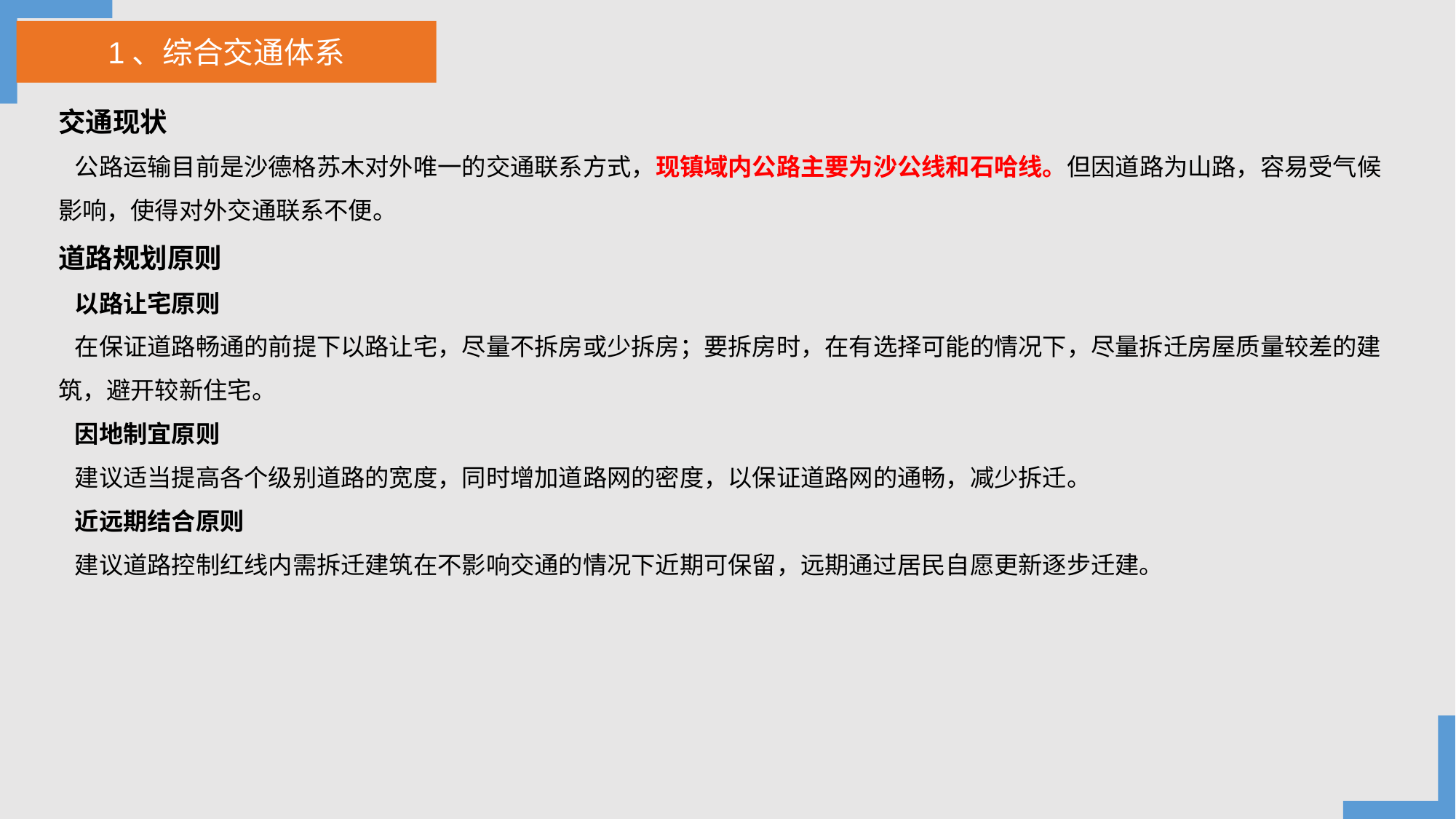

1、综合交通体系
交通现状
  公路运输目前是沙德格苏木对外唯一的交通联系方式，现镇域内公路主要为沙公线和石哈线。但因道路为山路，容易受气候影响，使得对外交通联系不便。
道路规划原则
  以路让宅原则
  在保证道路畅通的前提下以路让宅，尽量不拆房或少拆房；要拆房时，在有选择可能的情况下，尽量拆迁房屋质量较差的建筑，避开较新住宅。
  因地制宜原则
  建议适当提高各个级别道路的宽度，同时增加道路网的密度，以保证道路网的通畅，减少拆迁。
  近远期结合原则
  建议道路控制红线内需拆迁建筑在不影响交通的情况下近期可保留，远期通过居民自愿更新逐步迁建。